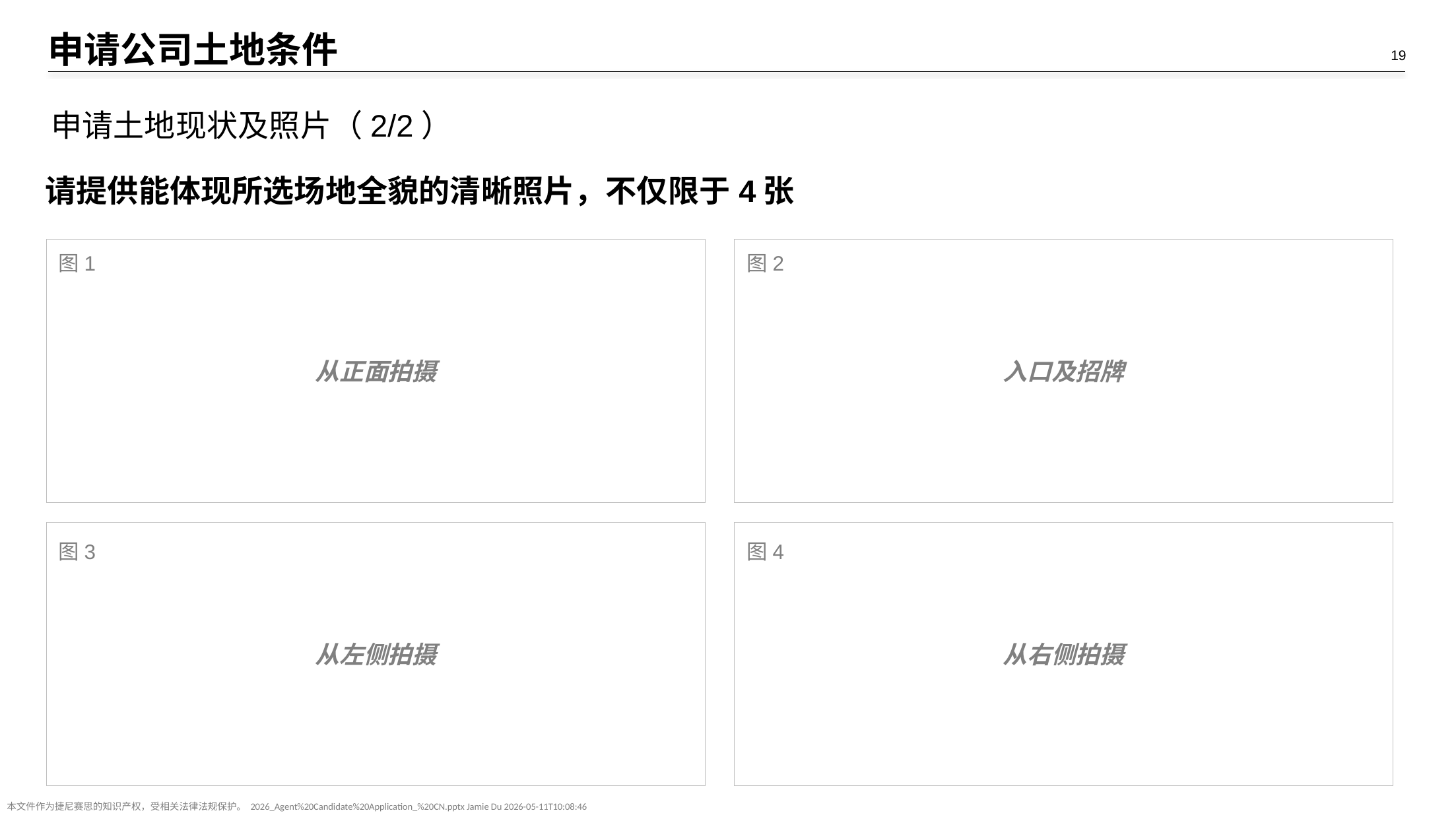

# 申请公司土地条件
申请土地现状及照片（2/2）

请提供能体现所选场地全貌的清晰照片，不仅限于4张
从正面拍摄
入口及招牌
图1
图2
从右侧拍摄
从左侧拍摄
图3
图4